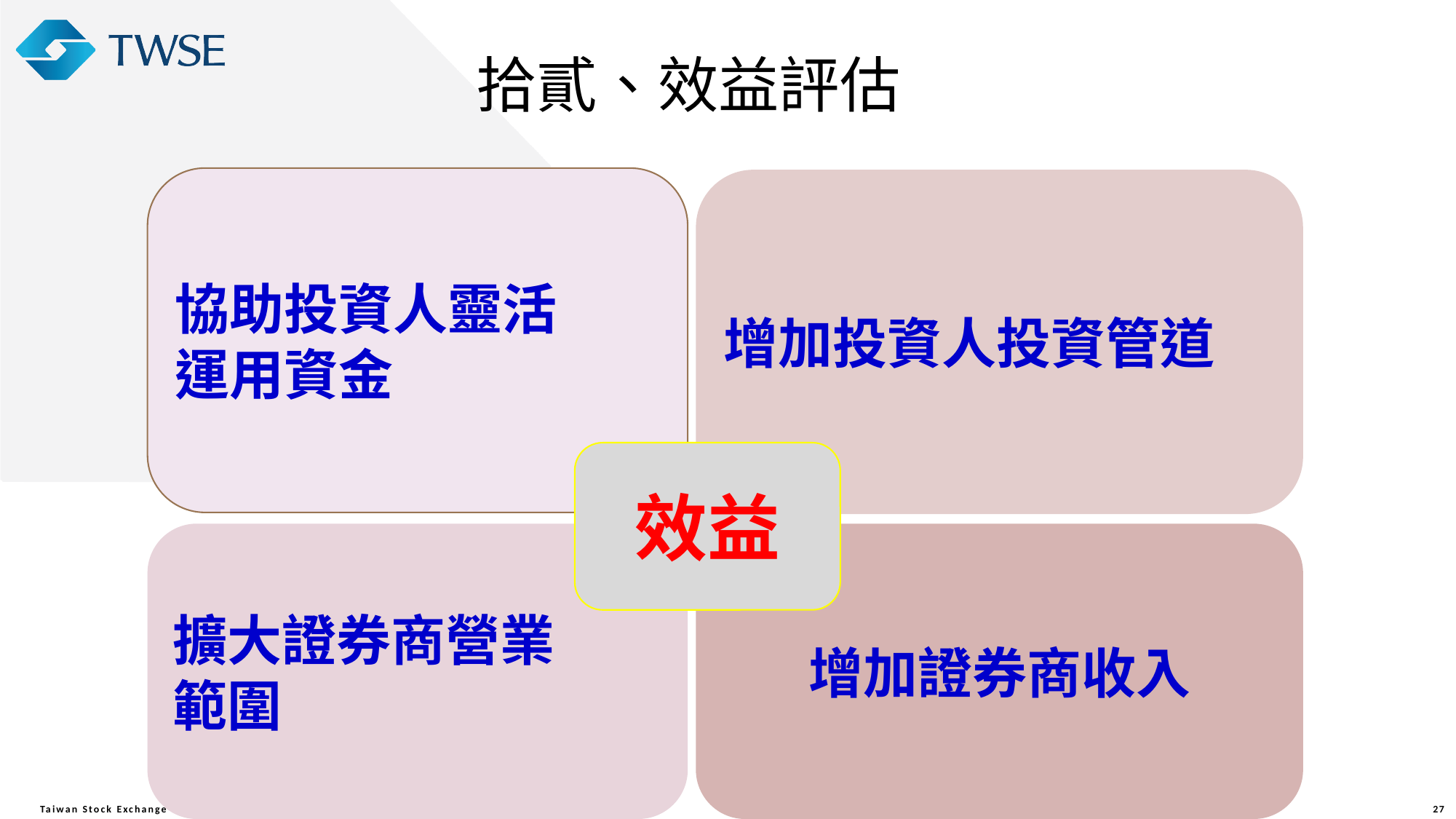

拾貳、效益評估

協助投資人靈活
運用資金
增加投資人投資管道
效益
增加證券商收入
擴大證券商營業
範圍
27